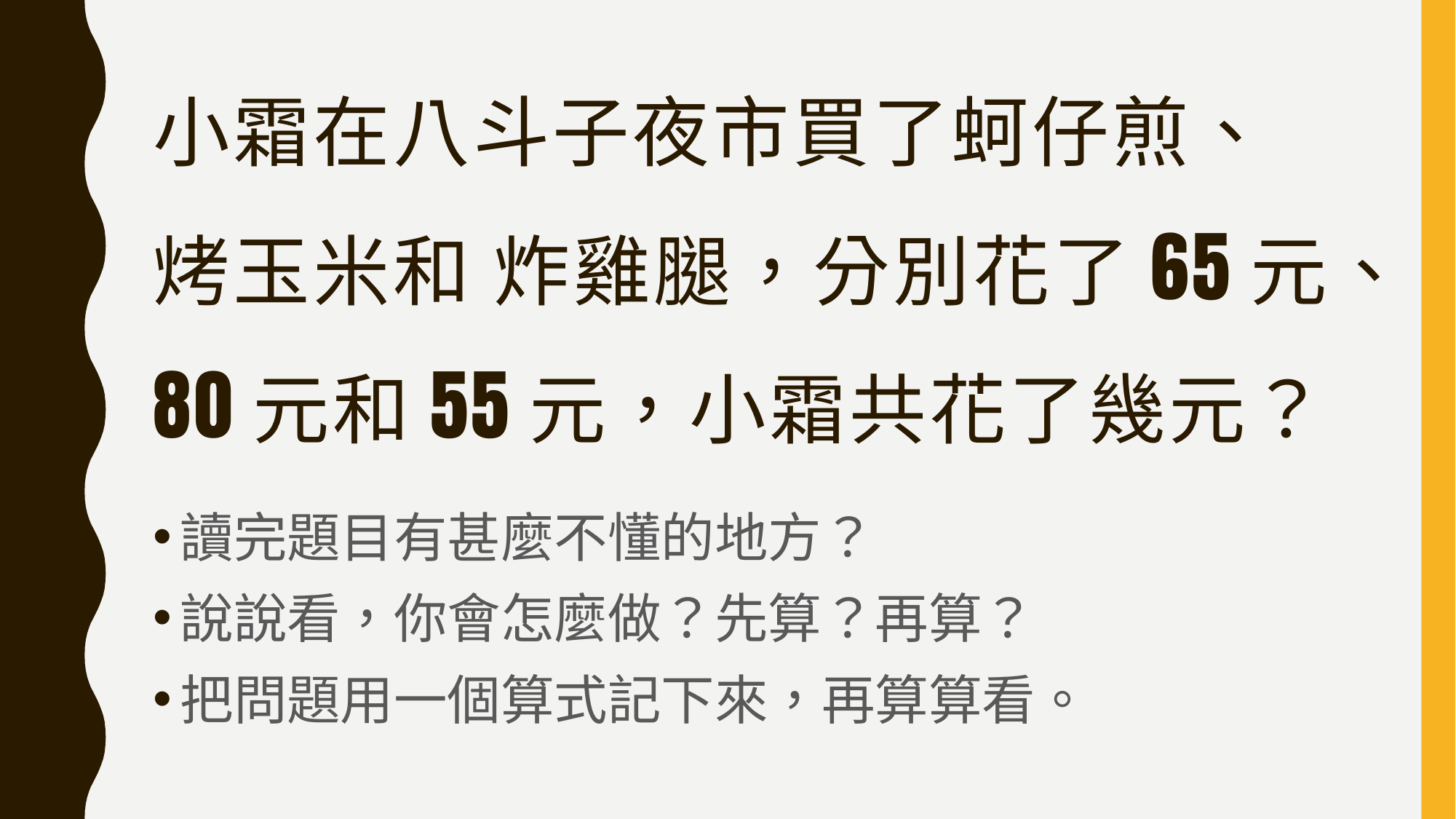

# 小霜在八斗子夜市買了蚵仔煎、烤玉米和 炸雞腿，分別花了65元、80元和55元，小霜共花了幾元？
讀完題目有甚麼不懂的地方？
說說看，你會怎麼做？先算？再算？
把問題用一個算式記下來，再算算看。